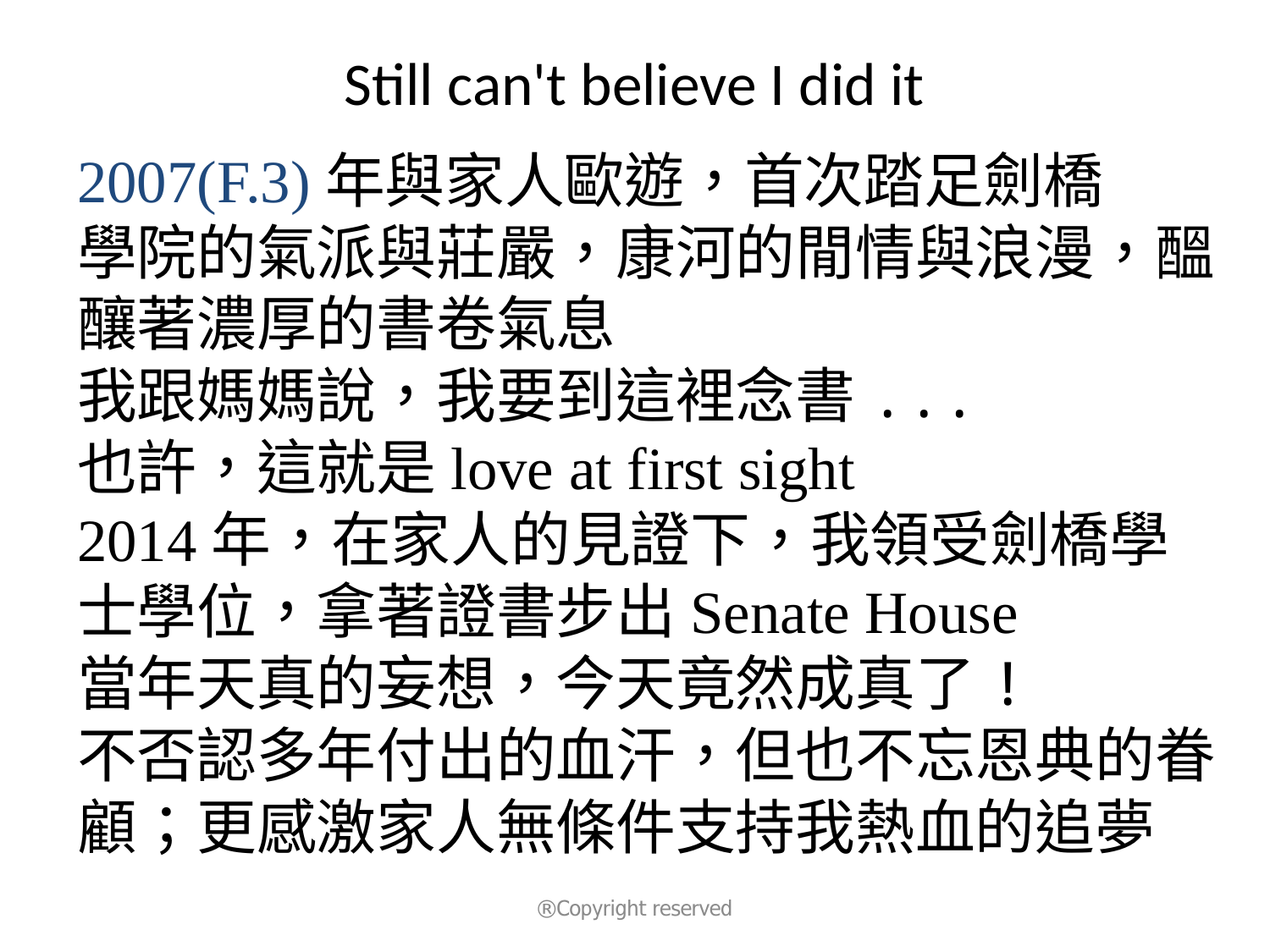

# Still can't believe I did it
2007(F.3)年與家人歐遊，首次踏足劍橋
學院的氣派與莊嚴，康河的閒情與浪漫，醞釀著濃厚的書卷氣息
我跟媽媽說，我要到這裡念書...
也許，這就是love at first sight
2014年，在家人的見證下，我領受劍橋學士學位，拿著證書步出Senate House
當年天真的妄想，今天竟然成真了!
不否認多年付出的血汗，但也不忘恩典的眷顧；更感激家人無條件支持我熱血的追夢
®Copyright reserved